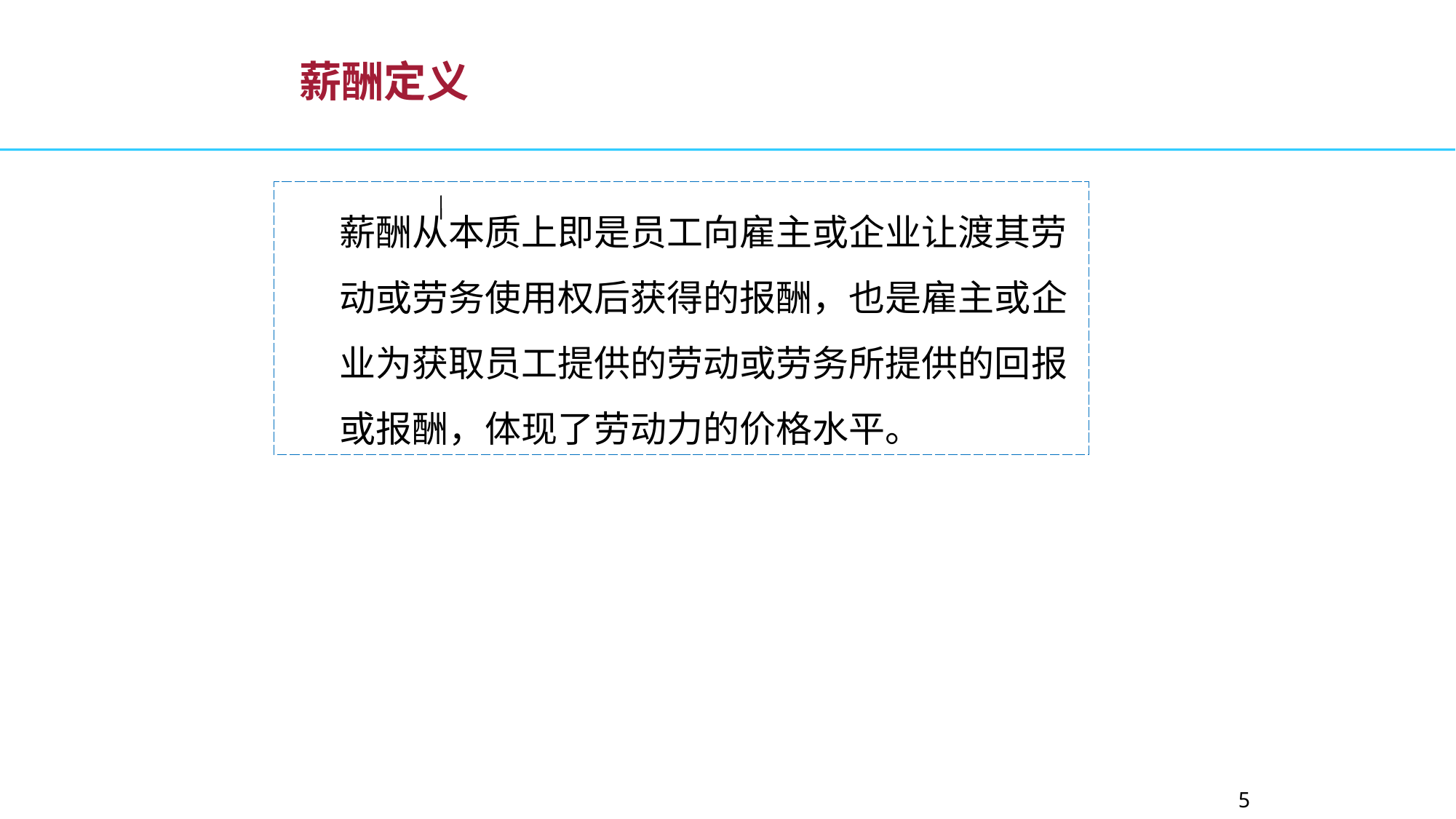

薪酬定义

       薪酬从本质上即是员工向雇主或企业让渡其劳动或劳务使用权后获得的报酬，也是雇主或企业为获取员工提供的劳动或劳务所提供的回报或报酬，体现了劳动力的价格水平。

5